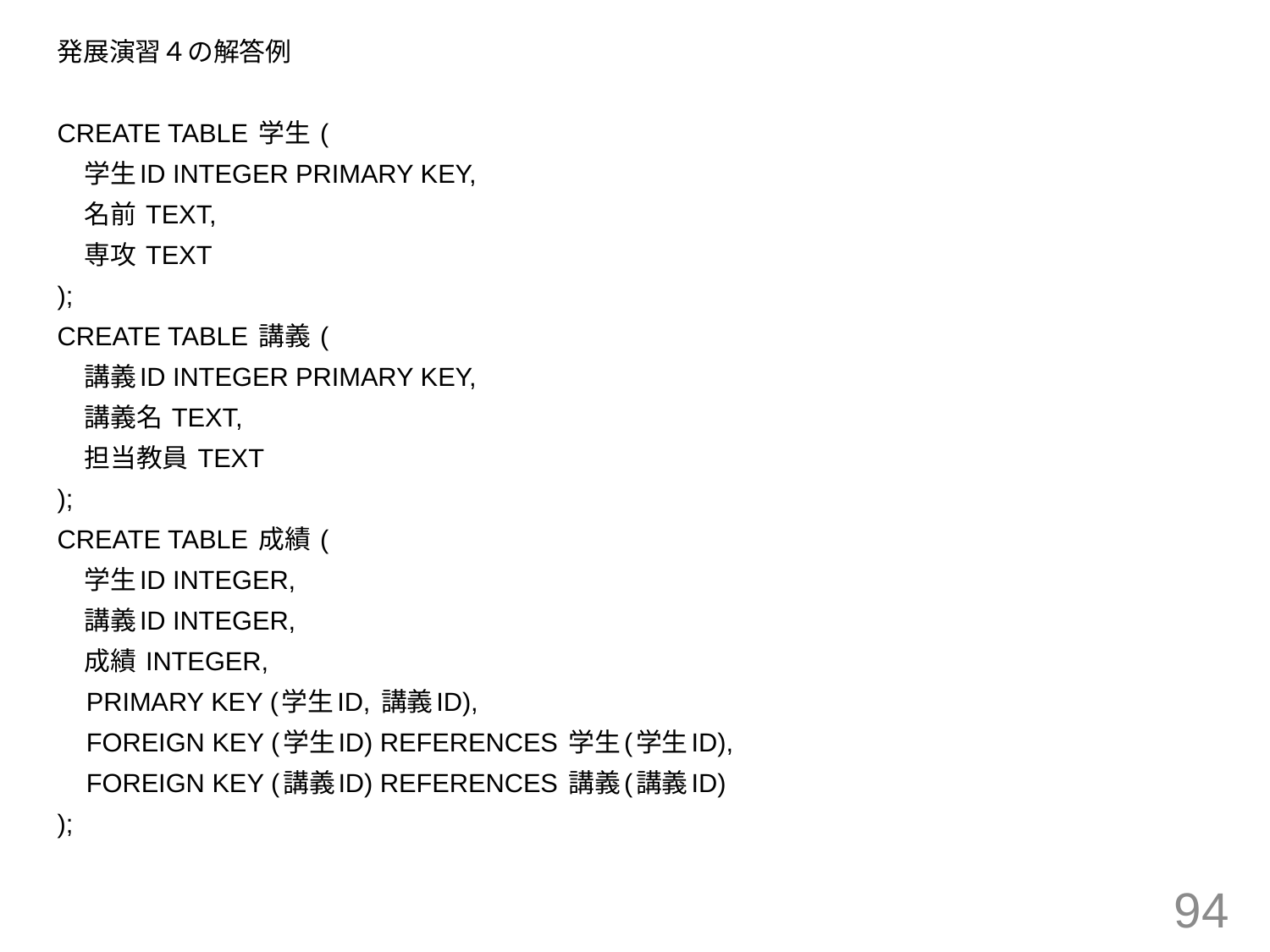

発展演習４の解答例

CREATE TABLE 学生 (
    学生ID INTEGER PRIMARY KEY,
    名前 TEXT,
    専攻 TEXT
);
CREATE TABLE 講義 (
    講義ID INTEGER PRIMARY KEY,
    講義名 TEXT,
    担当教員 TEXT
);
CREATE TABLE 成績 (
    学生ID INTEGER,
    講義ID INTEGER,
    成績 INTEGER,
    PRIMARY KEY (学生ID, 講義ID),
    FOREIGN KEY (学生ID) REFERENCES 学生(学生ID),
    FOREIGN KEY (講義ID) REFERENCES 講義(講義ID)
);
94